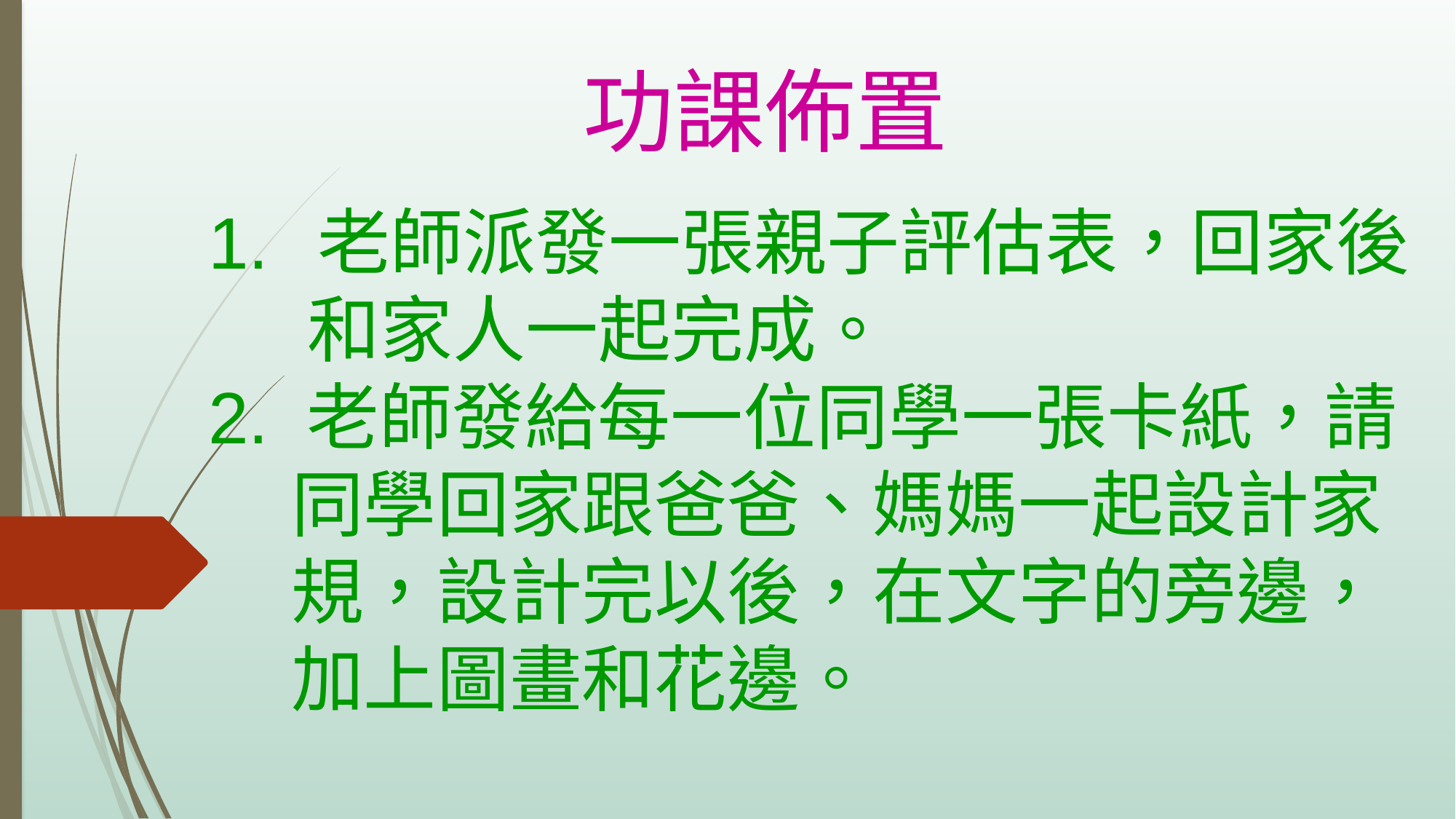

功課佈置
老師派發一張親子評估表，回家後
     和家人一起完成。
2. 老師發給每一位同學一張卡紙，請
    同學回家跟爸爸、媽媽一起設計家
    規，設計完以後，在文字的旁邊，
    加上圖畫和花邊。